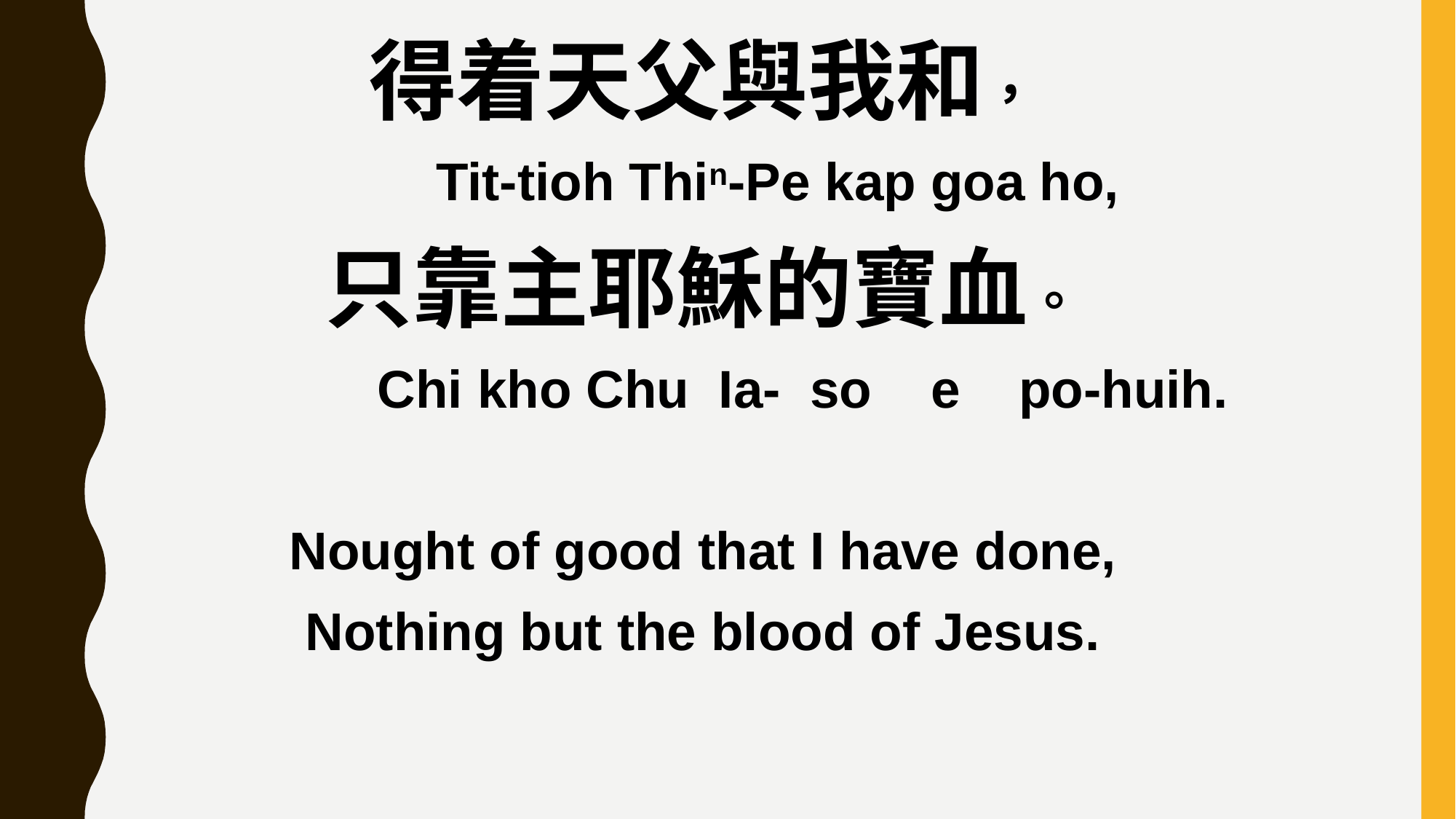

得着天父與我和，
                  Tit-tioh Thin-Pe kap goa ho,
只靠主耶穌的寶血。
              Chi kho Chu  Ia-  so    e    po-huih.

Nought of good that I have done,
Nothing but the blood of Jesus.